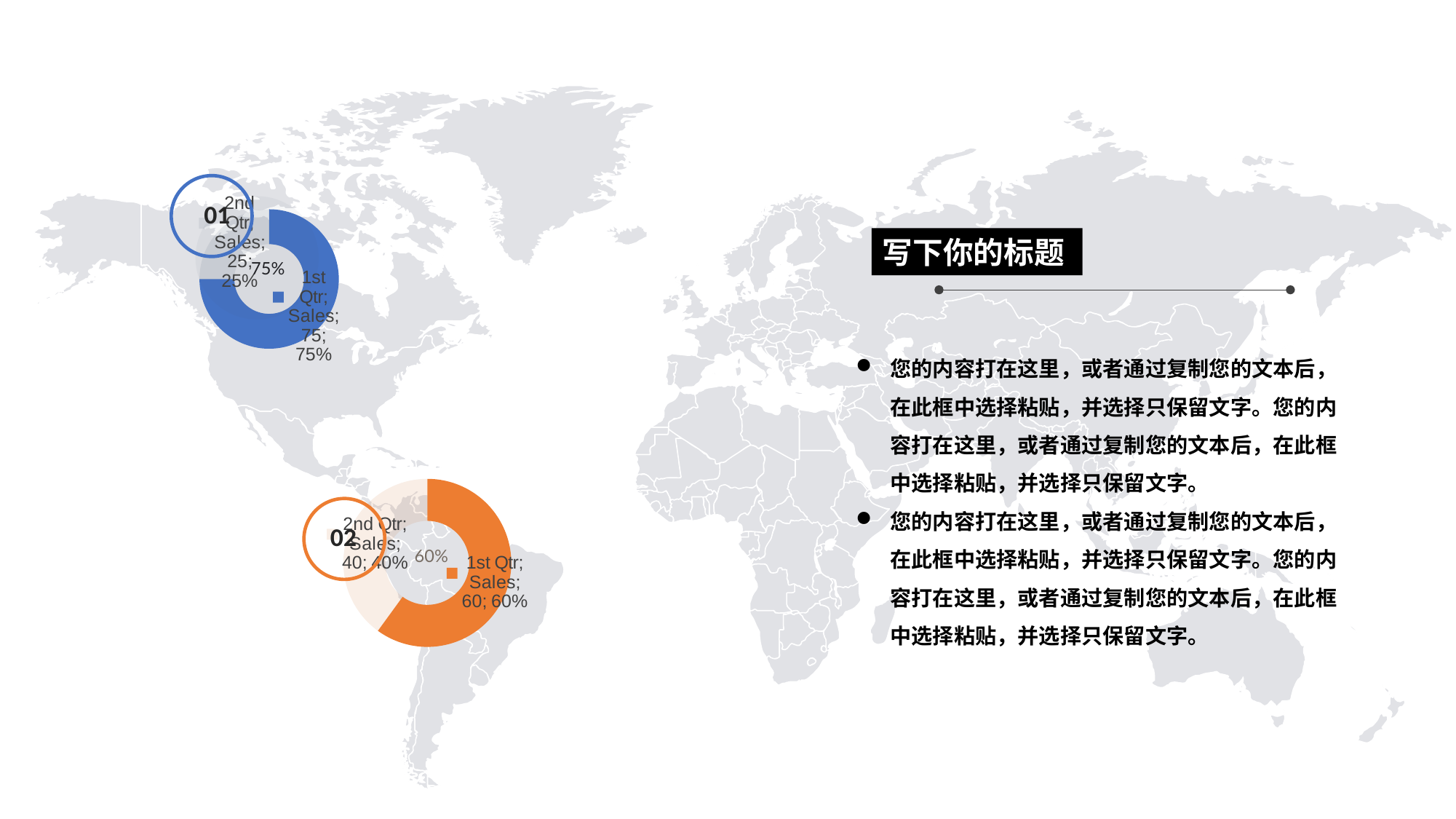

### Chart

| Category | Sales |
|---|---|
| 1st Qtr | 75.0 |
| 2nd Qtr | 25.0 |
75%

01

### Chart

| Category | Sales |
|---|---|
| 1st Qtr | 60.0 |
| 2nd Qtr | 40.0 |
60%

02
写下你的标题
您的内容打在这里，或者通过复制您的文本后，在此框中选择粘贴，并选择只保留文字。您的内容打在这里，或者通过复制您的文本后，在此框中选择粘贴，并选择只保留文字。
您的内容打在这里，或者通过复制您的文本后，在此框中选择粘贴，并选择只保留文字。您的内容打在这里，或者通过复制您的文本后，在此框中选择粘贴，并选择只保留文字。